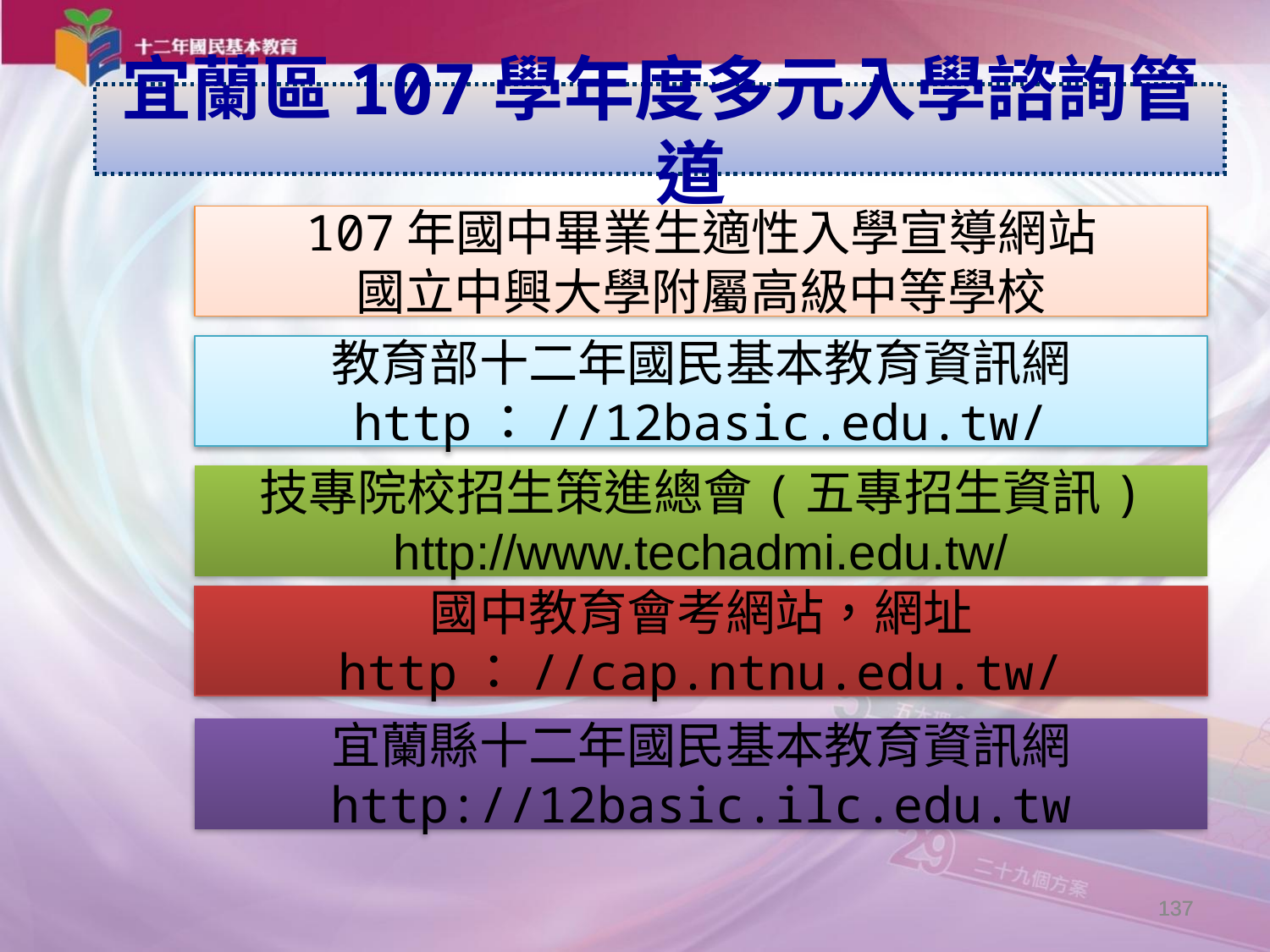

宜蘭區107學年度多元入學諮詢管道
107年國中畢業生適性入學宣導網站
國立中興大學附屬高級中等學校
教育部十二年國民基本教育資訊網
http：//12basic.edu.tw/
技專院校招生策進總會(五專招生資訊)
http://www.techadmi.edu.tw/
國中教育會考網站，網址
http：//cap.ntnu.edu.tw/
宜蘭縣十二年國民基本教育資訊網
http://12basic.ilc.edu.tw
137
137